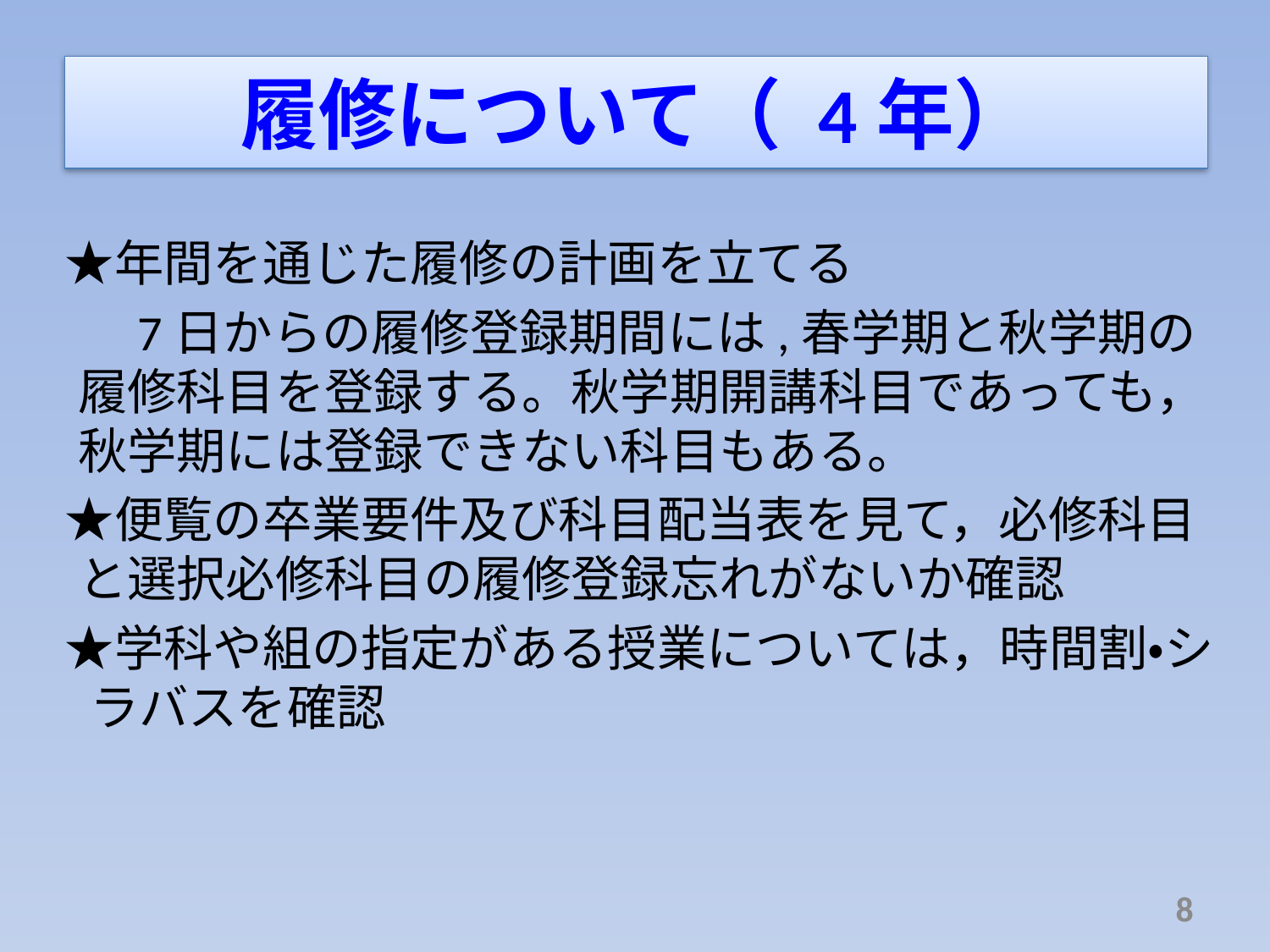

# 履修について（ 4年）
　★年間を通じた履修の計画を立てる
　　 7日からの履修登録期間には,春学期と秋学期の履修科目を登録する。秋学期開講科目であっても，秋学期には登録できない科目もある。
　★便覧の卒業要件及び科目配当表を見て，必修科目と選択必修科目の履修登録忘れがないか確認
　★学科や組の指定がある授業については，時間割・シラバスを確認
8